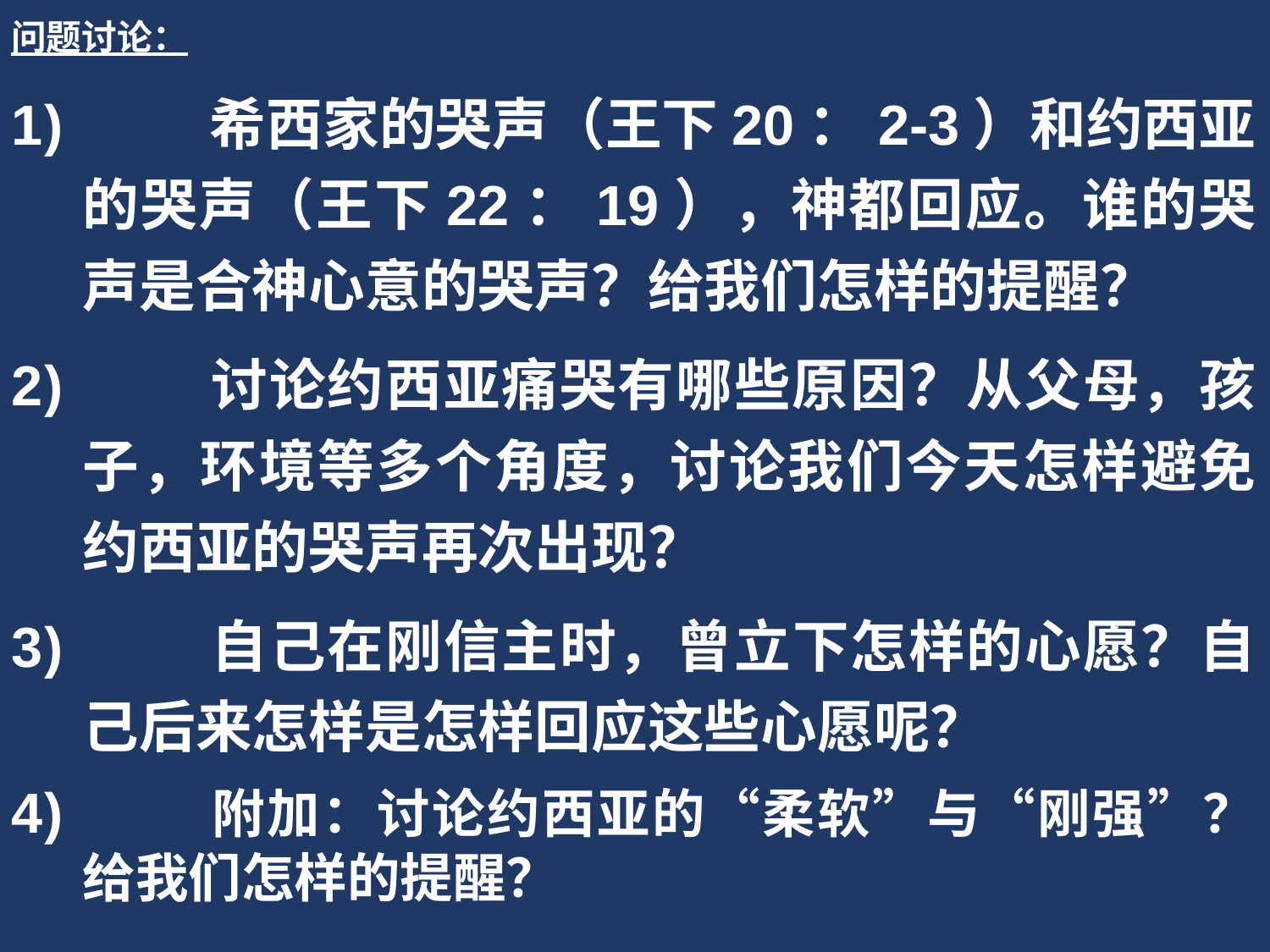

问题讨论：
	希西家的哭声（王下20：2-3）和约西亚的哭声（王下22：19），神都回应。谁的哭声是合神心意的哭声？给我们怎样的提醒？
	讨论约西亚痛哭有哪些原因？从父母，孩子，环境等多个角度，讨论我们今天怎样避免约西亚的哭声再次出现？
	自己在刚信主时，曾立下怎样的心愿？自己后来怎样是怎样回应这些心愿呢？
	附加：讨论约西亚的“柔软”与“刚强”？给我们怎样的提醒？